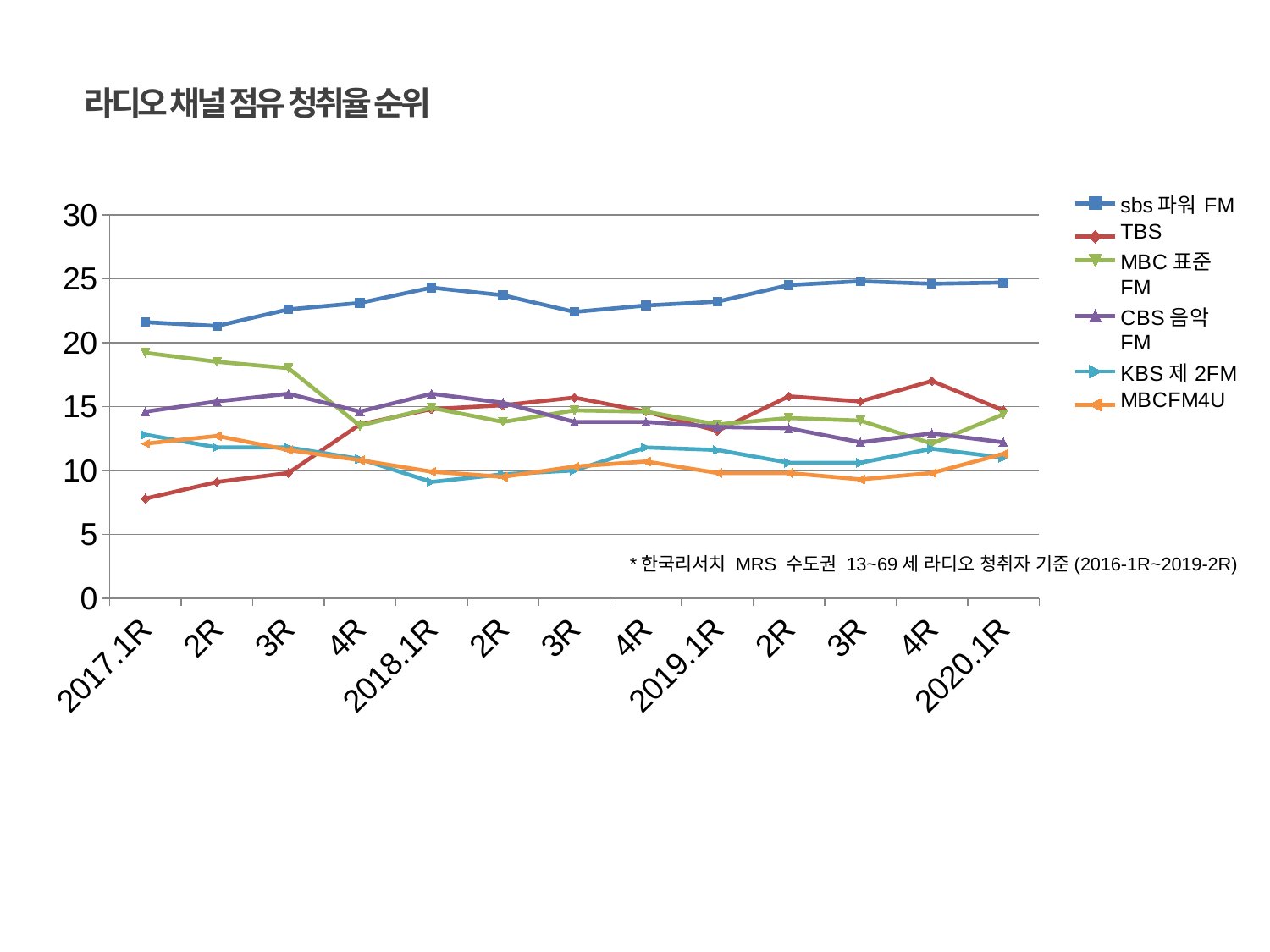

라디오 채널 점유 청취율 순위

### Chart

| Category | sbs파워FM | TBS | MBC표준FM | CBS음악FM | KBS제2FM | MBCFM4U |
|---|---|---|---|---|---|---|
| 2017.1R | 21.6 | 7.8 | 19.2 | 14.6 | 12.8 | 12.1 |
| 2R | 21.3 | 9.1 | 18.5 | 15.4 | 11.8 | 12.7 |
| 3R | 22.6 | 9.8 | 18.0 | 16.0 | 11.8 | 11.6 |
| 4R | 23.1 | 13.6 | 13.5 | 14.6 | 10.9 | 10.8 |
| 2018.1R | 24.3 | 14.8 | 14.9 | 16.0 | 9.1 | 9.9 |
| 2R | 23.7 | 15.1 | 13.8 | 15.3 | 9.700000000000001 | 9.5 |
| 3R | 22.4 | 15.7 | 14.7 | 13.8 | 10.0 | 10.3 |
| 4R | 22.9 | 14.6 | 14.6 | 13.8 | 11.8 | 10.7 |
| 2019.1R | 23.2 | 13.1 | 13.6 | 13.4 | 11.6 | 9.8 |
| 2R | 24.5 | 15.8 | 14.1 | 13.3 | 10.6 | 9.8 |
| 3R | 24.8 | 15.4 | 13.9 | 12.2 | 10.6 | 9.3 |
| 4R | 24.6 | 17.0 | 12.1 | 12.9 | 11.7 | 9.8 |
| 2020.1R | 24.7 | 14.7 | 14.4 | 12.2 | 11.0 | 11.3 |
*한국리서치 MRS 수도권 13~69세 라디오 청취자 기준(2016-1R~2019-2R)